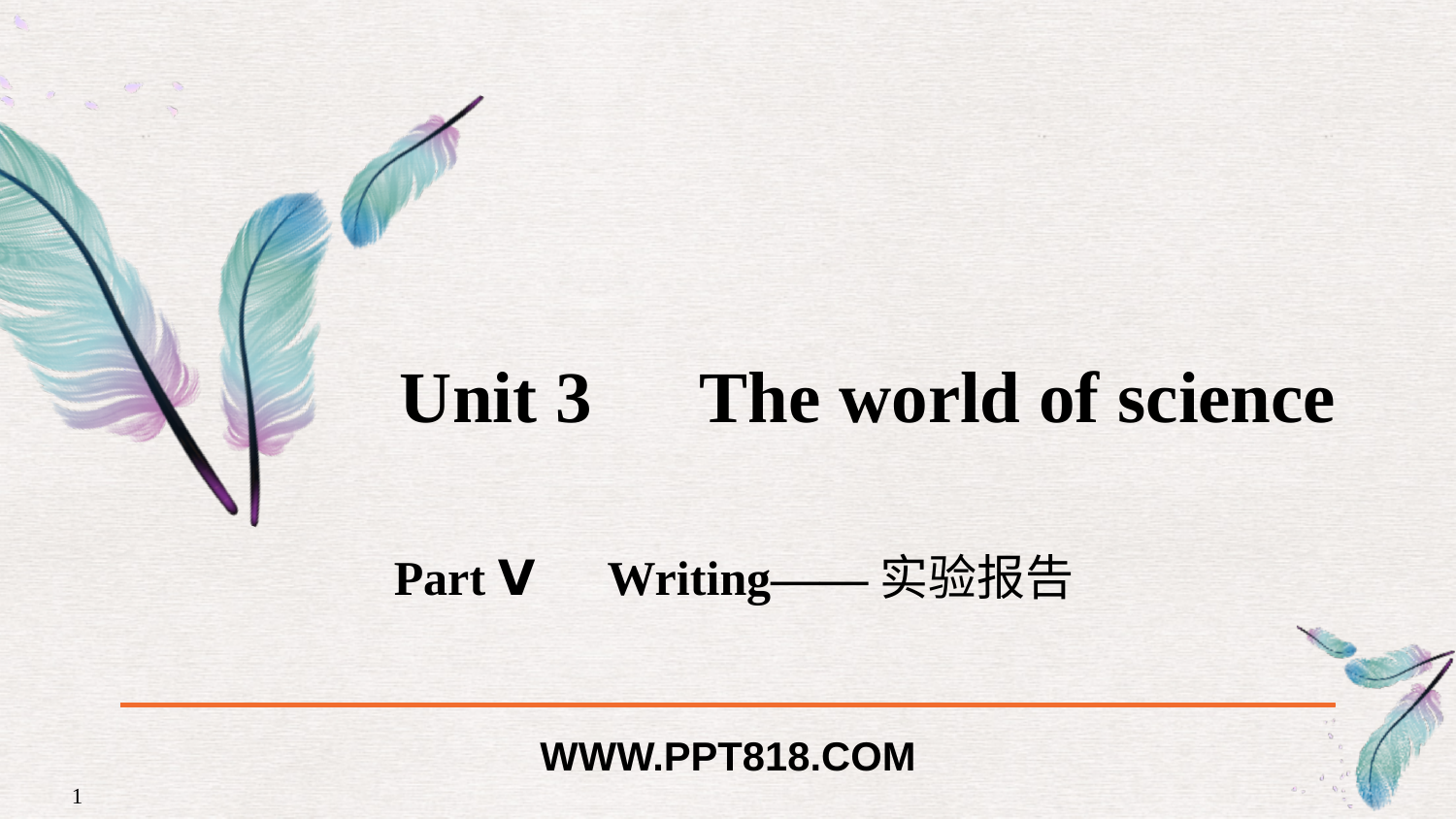

Unit 3　The world of science
Part Ⅴ　Writing——实验报告
WWW.PPT818.COM